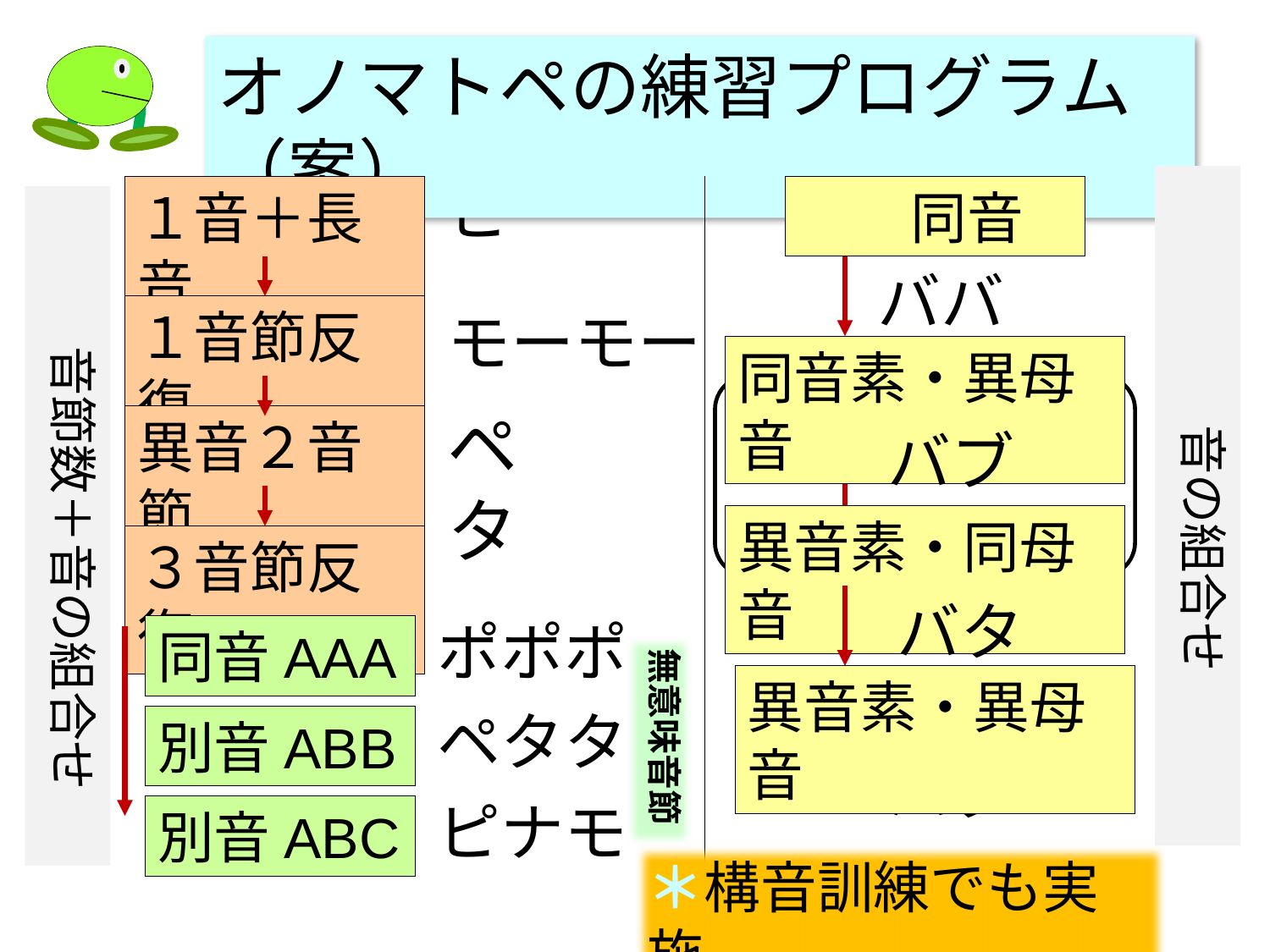

オノマトペの練習プログラム（案）

ピー
　　　　　音の組合せ
１音＋長音
　　同音
　　　音節数＋音の組合せ
ババ
１音節反復
モーモー
同音素・異母音

ペタ
異音２音節
バブ
異音素・同母音
３音節反復
バタ
ポポポ
同音AAA
無意味音節
異音素・異母音
ペタタ
別音ABB
バク
ピナモ
別音ABC
＊構音訓練でも実施